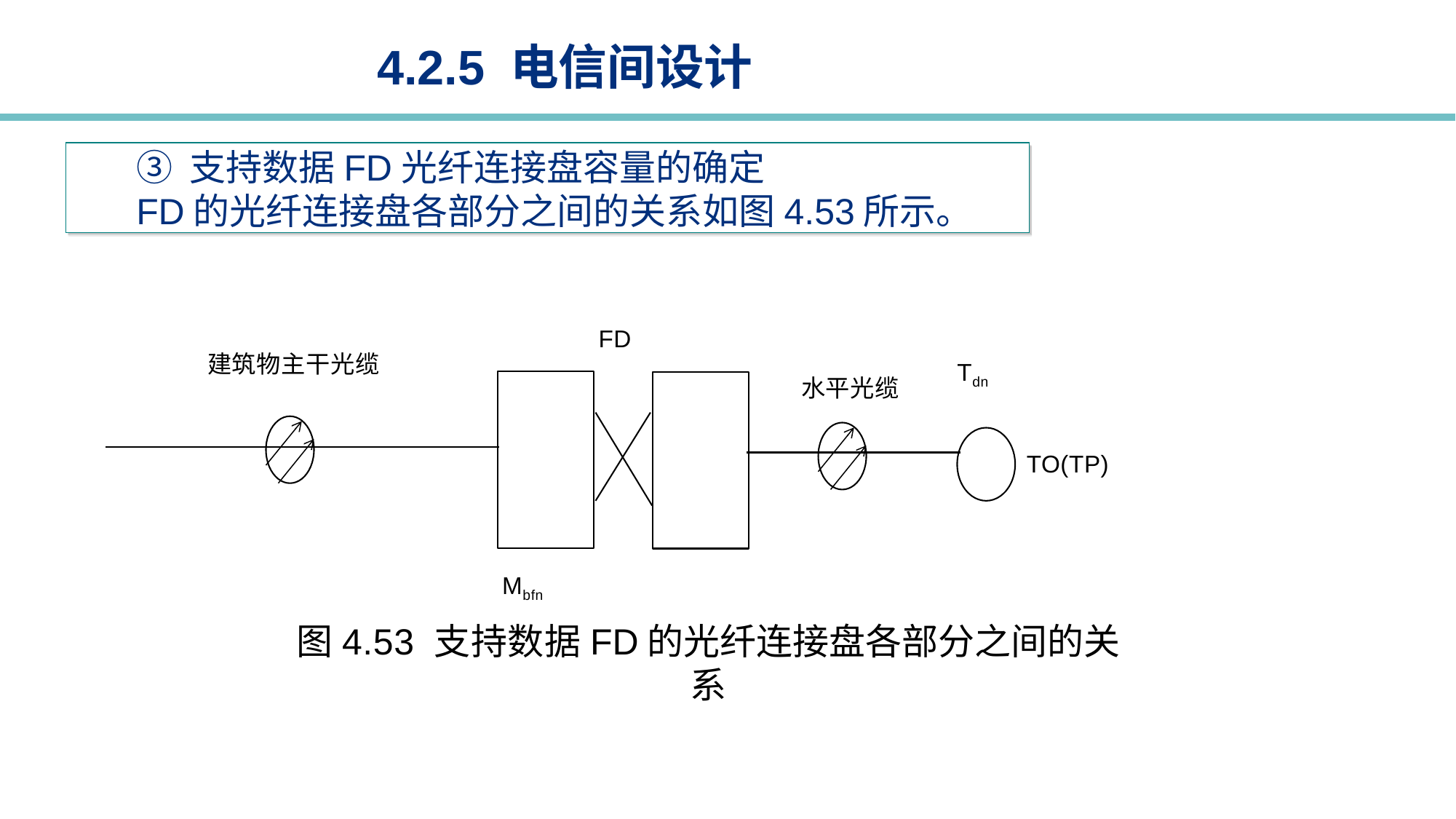

4.2.5 电信间设计
③ 支持数据FD光纤连接盘容量的确定
FD的光纤连接盘各部分之间的关系如图4.53所示。

FD
Tdn
水平光缆
建筑物主干光缆

TO(TP)

Mbfn
图4.53 支持数据FD的光纤连接盘各部分之间的关系